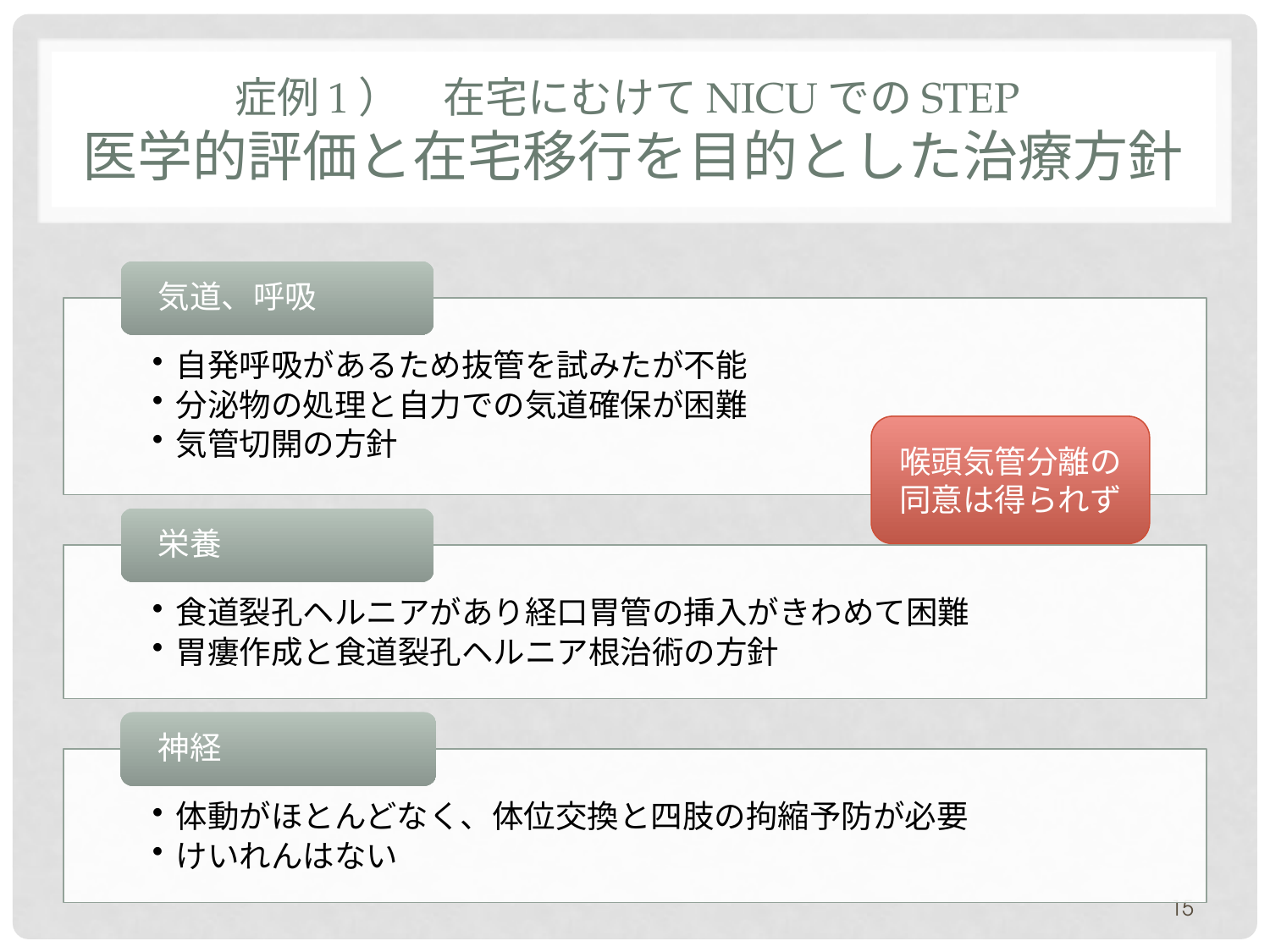

# 症例1）　在宅にむけてNICUでのStep 医学的評価と在宅移行を目的とした治療方針
自発呼吸があるため抜管を試みたが不能
分泌物の処理と自力での気道確保が困難
気管切開の方針
気道、呼吸
食道裂孔ヘルニアがあり経口胃管の挿入がきわめて困難
胃瘻作成と食道裂孔ヘルニア根治術の方針
栄養
体動がほとんどなく、体位交換と四肢の拘縮予防が必要
けいれんはない
神経
喉頭気管分離の同意は得られず
15